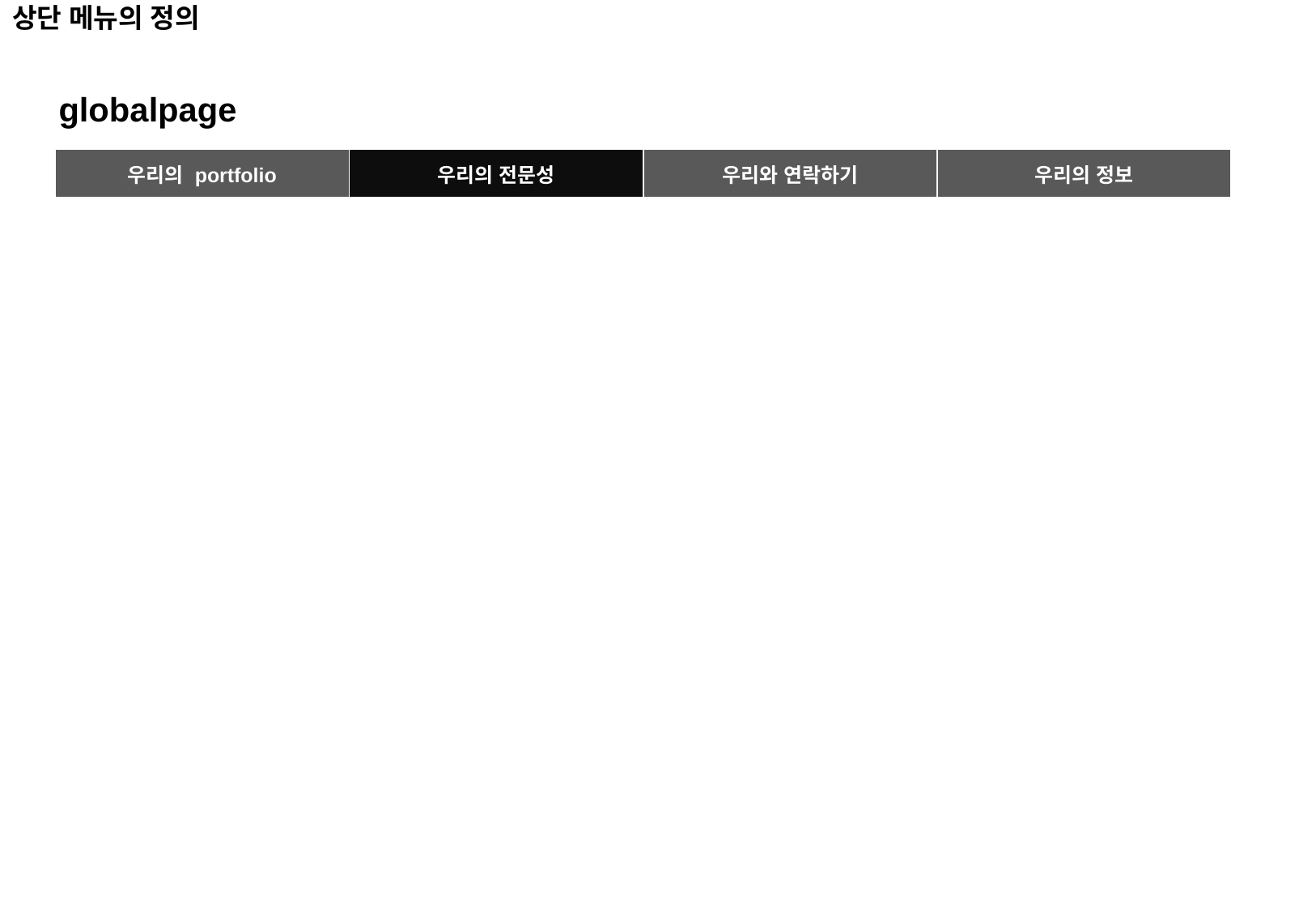

# 상단 메뉴의 정의
globalpage
| 우리의 portfolio | 우리의 전문성 | 우리와 연락하기 | 우리의 정보 |
| --- | --- | --- | --- |